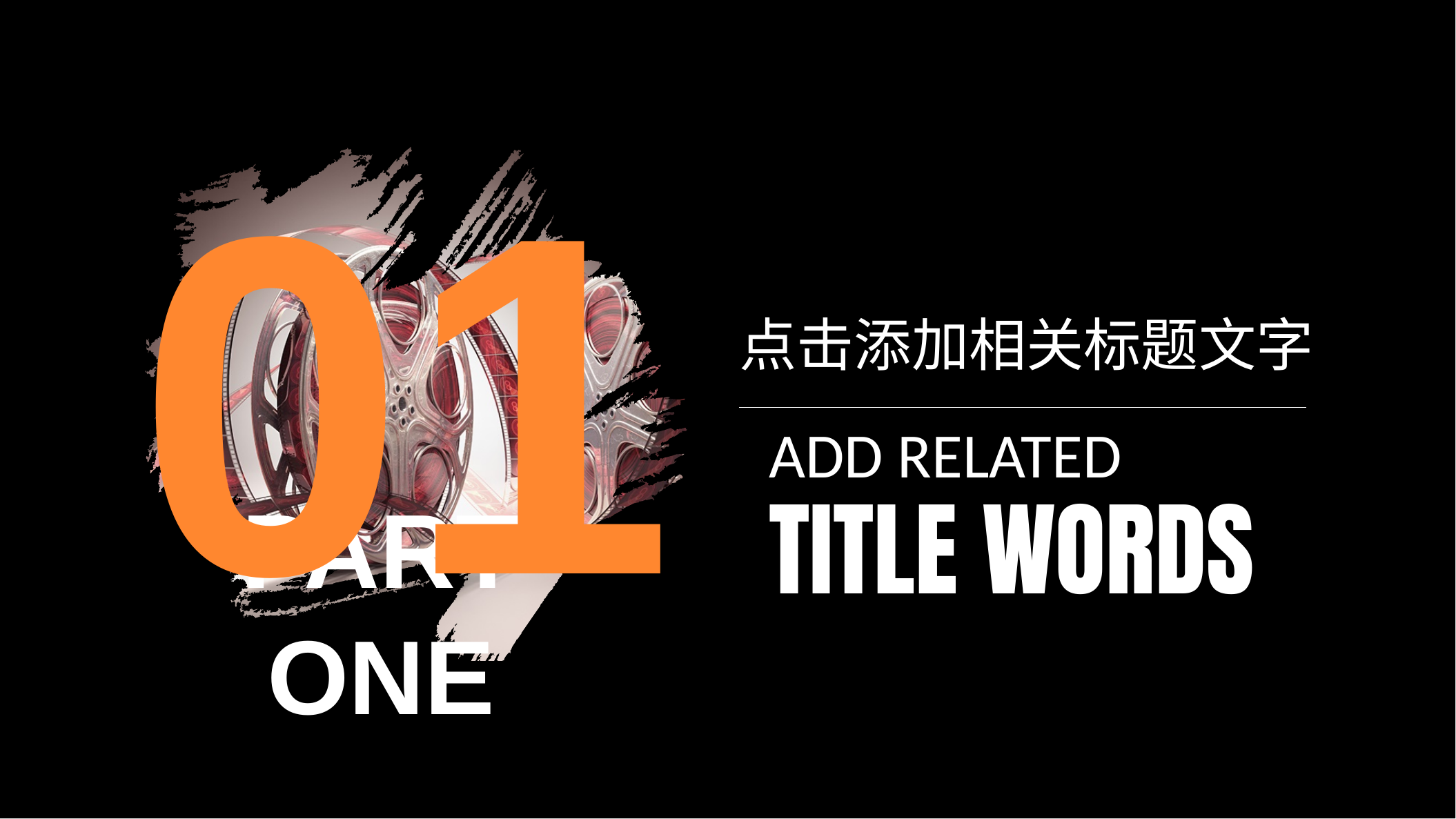

01

PART ONE
点击添加相关标题文字
ADD RELATED
TITLE WORDS